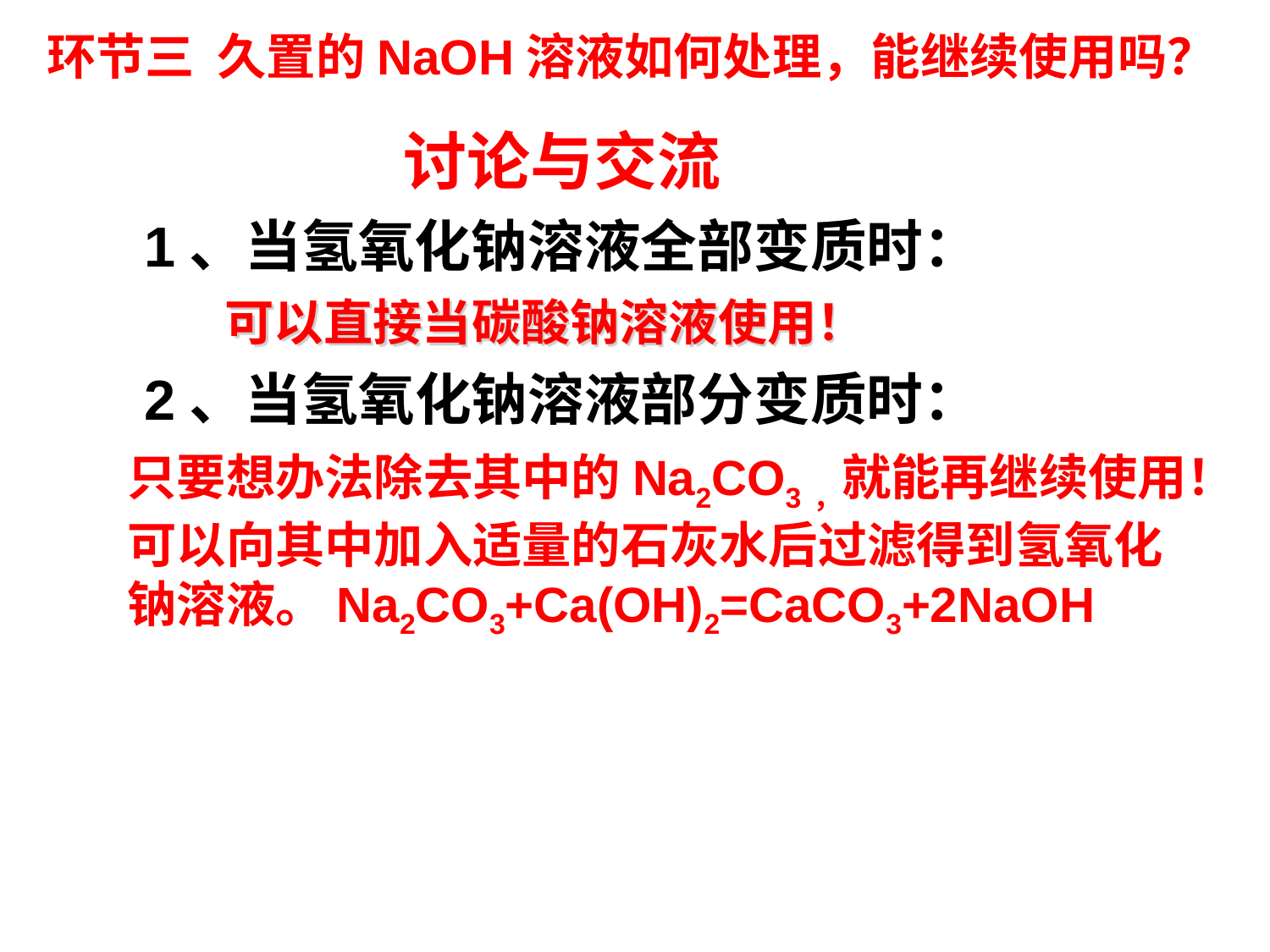

环节三  久置的NaOH溶液如何处理，能继续使用吗？
讨论与交流
1、当氢氧化钠溶液全部变质时：
可以直接当碳酸钠溶液使用！
2、当氢氧化钠溶液部分变质时：
只要想办法除去其中的Na2CO3，就能再继续使用！可以向其中加入适量的石灰水后过滤得到氢氧化钠溶液。Na2CO3+Ca(OH)2=CaCO3+2NaOH